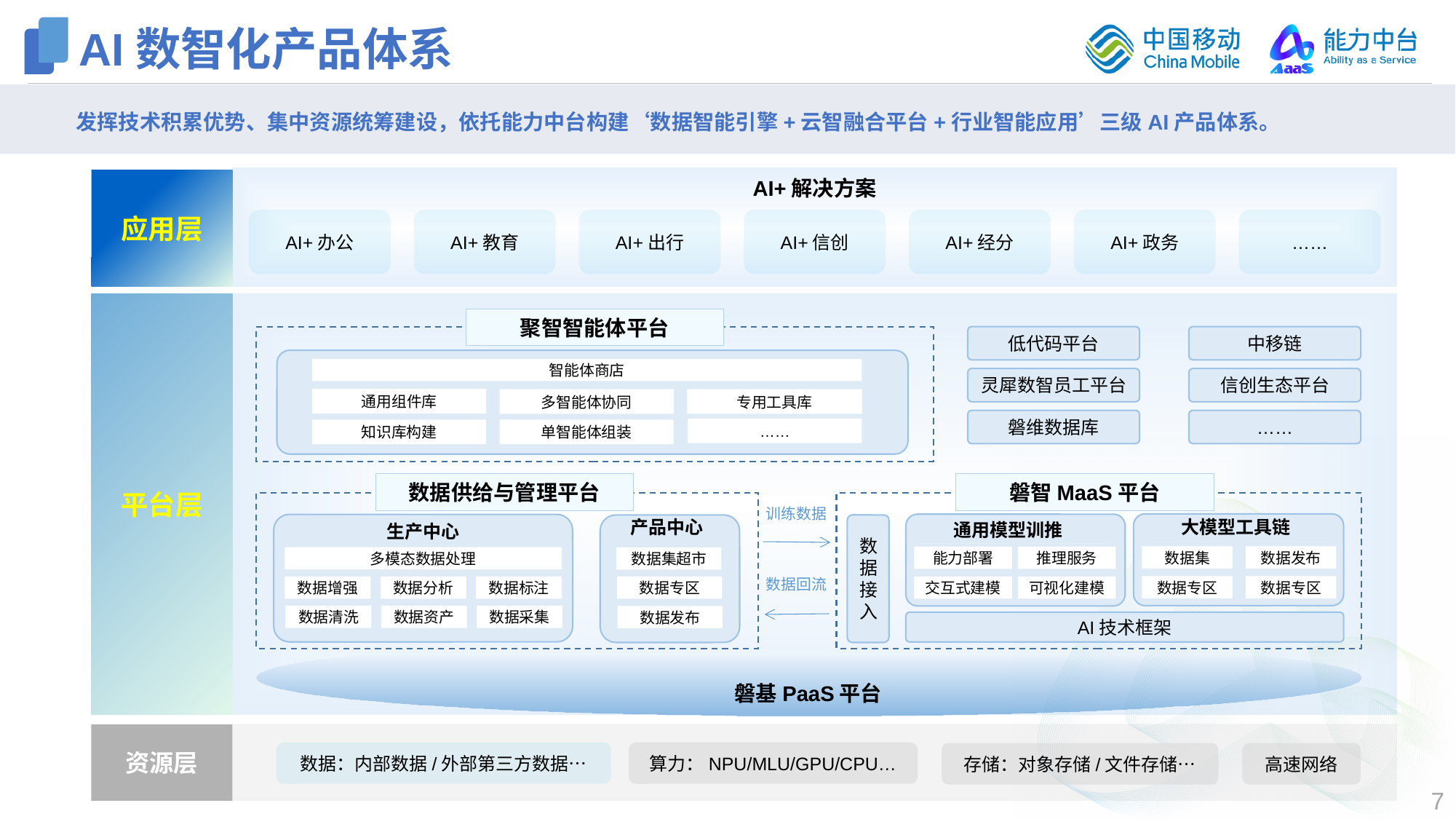

# AI数智化产品体系

发挥技术积累优势、集中资源统筹建设，依托能力中台构建‘数据智能引擎+云智融合平台+行业智能应用’三级AI产品体系。

AI+解决方案
应用层
AI+办公
AI+教育
AI+出行
AI+信创
AI+经分
AI+政务
……
平台层

聚智智能体平台

低代码平台
中移链
灵犀数智员工平台
信创生态平台
磐维数据库
……

智能体商店
通用组件库
多智能体协同
专用工具库
……
知识库构建
单智能体组装
数据供给与管理平台
磐智MaaS平台

训练数据
数据回流
大模型工具链
通用模型训推

数据接入
数据集
数据发布
能力部署
推理服务
数据专区
数据专区
交互式建模
可视化建模
AI技术框架
产品中心

生产中心

多模态数据处理
数据集超市
数据专区
数据增强
数据分析
数据标注
数据清洗
数据资产
数据采集
数据发布

磐基PaaS平台

资源层
数据：内部数据/外部第三方数据…
算力：NPU/MLU/GPU/CPU…
存储：对象存储/文件存储…
高速网络